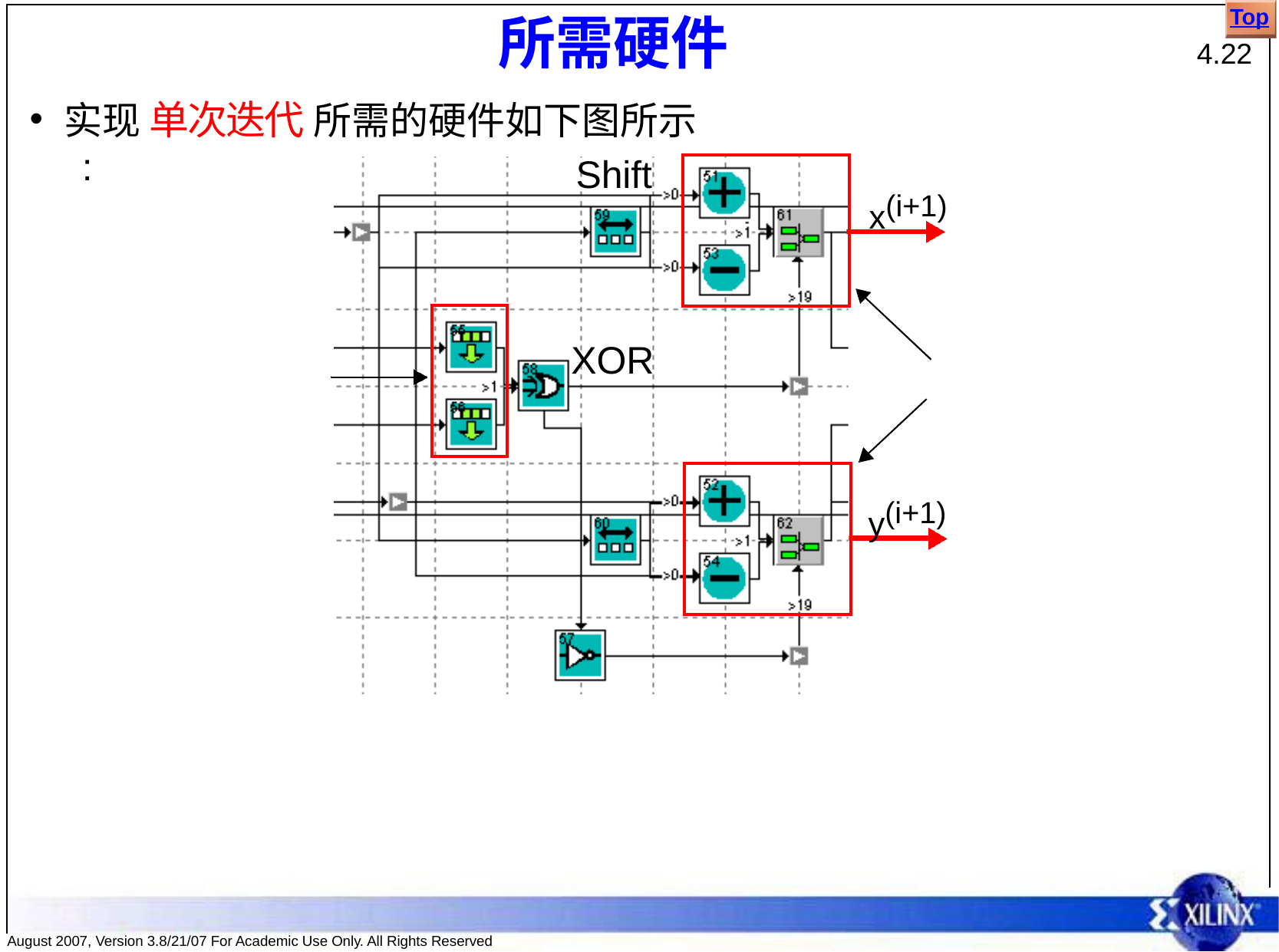

Top
# 所需硬件
4.22
实现 单次迭代 所需的硬件如下图所示 :
Shift

x(i+1)

XOR

y(i+1)

August 2007, Version 3.8/21/07 For Academic Use Only. All Rights Reserved